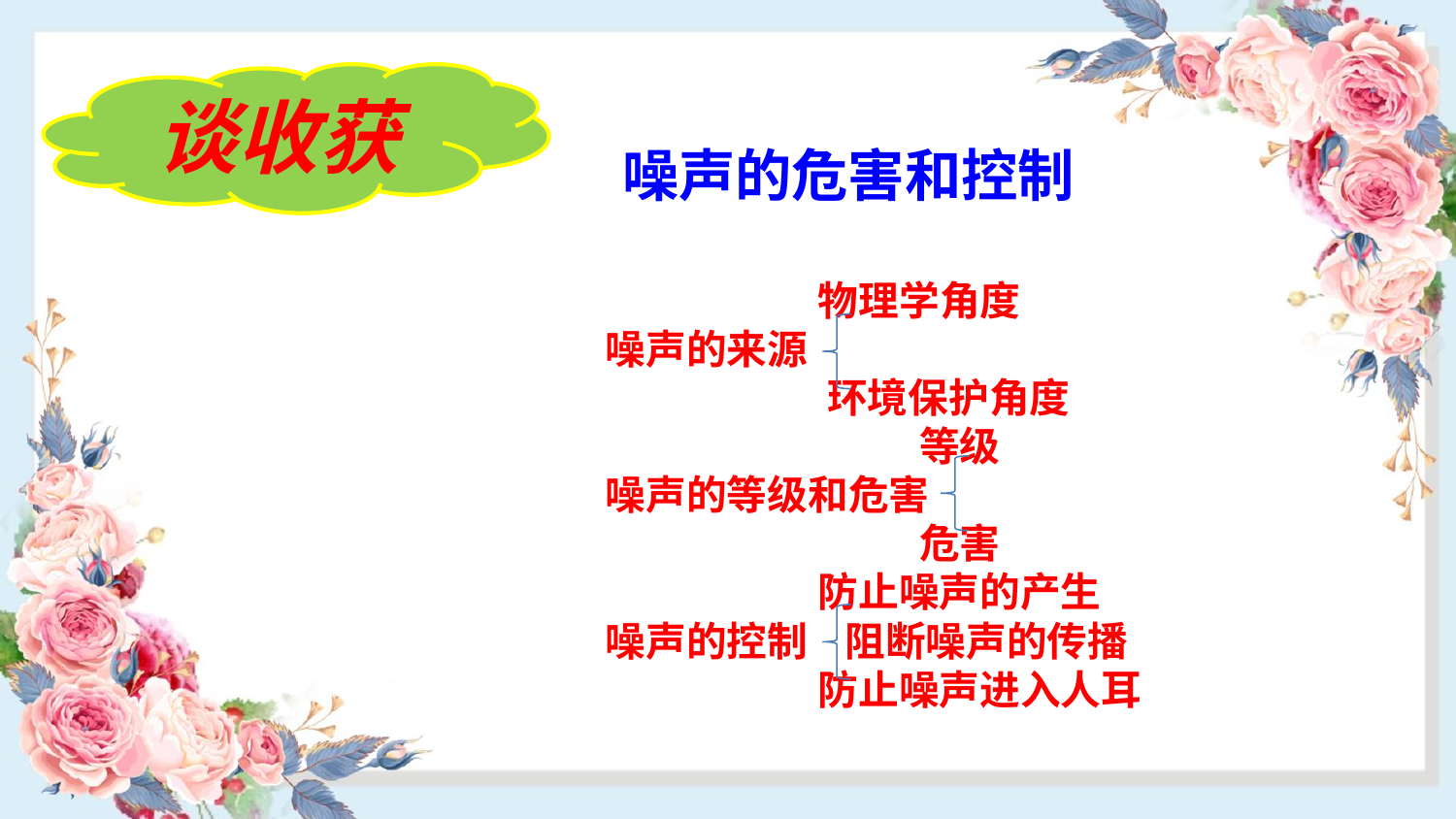

谈收获
 噪声的危害和控制

                       物理学角度
噪声的来源
                       环境保护角度
                                 等级
噪声的等级和危害
                                 危害
                      防止噪声的产生
噪声的控制    阻断噪声的传播
                      防止噪声进入人耳